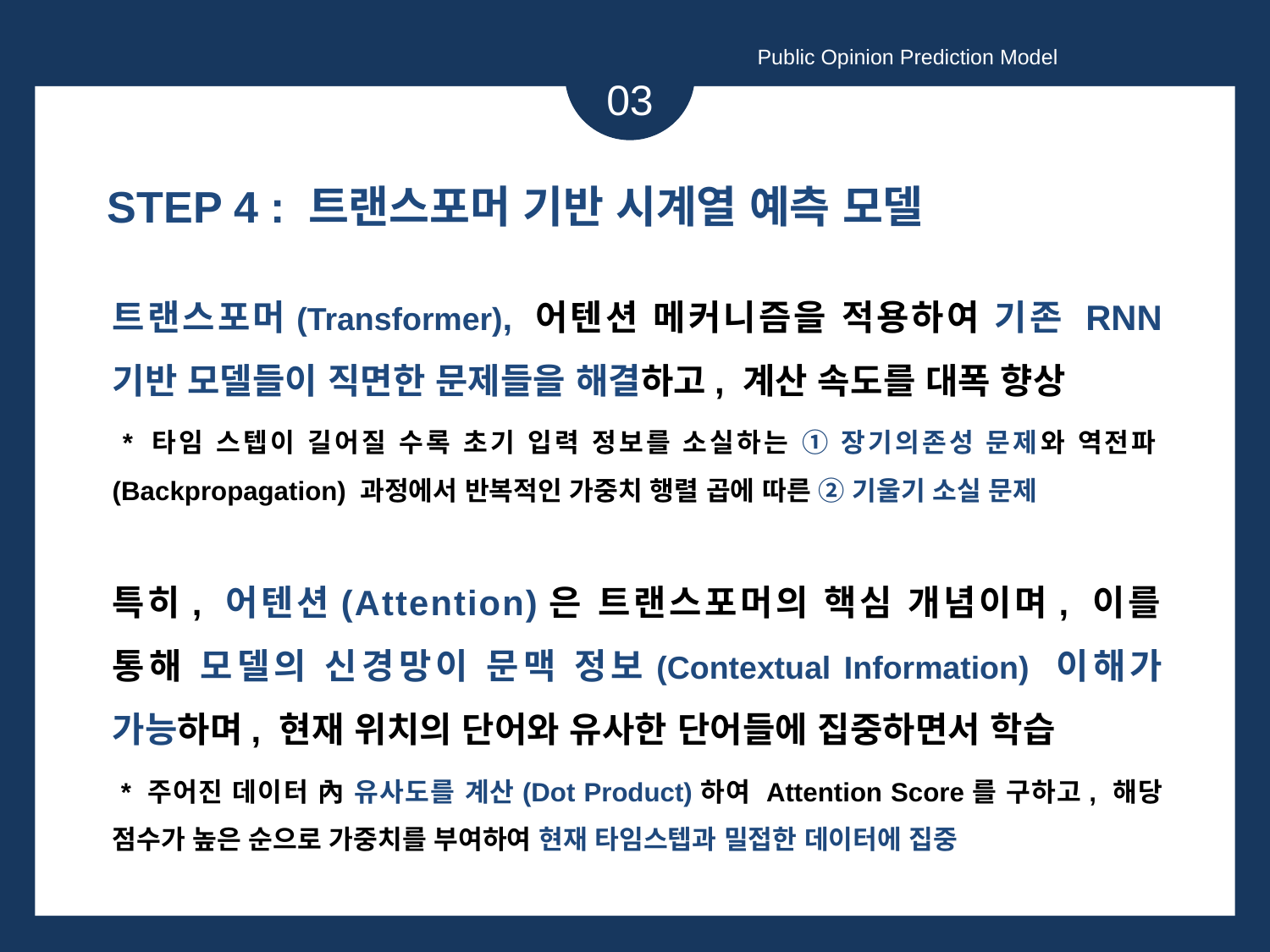

Public Opinion Prediction Model
03

STEP 4 : 트랜스포머 기반 시계열 예측 모델
트랜스포머(Transformer), 어텐션 메커니즘을 적용하여 기존 RNN 기반 모델들이 직면한 문제들을 해결하고, 계산 속도를 대폭 향상

 * 타임 스텝이 길어질 수록 초기 입력 정보를 소실하는 ① 장기의존성 문제와 역전파(Backpropagation) 과정에서 반복적인 가중치 행렬 곱에 따른 ② 기울기 소실 문제
특히, 어텐션(Attention)은 트랜스포머의 핵심 개념이며, 이를 통해 모델의 신경망이 문맥 정보(Contextual Information) 이해가 가능하며, 현재 위치의 단어와 유사한 단어들에 집중하면서 학습

 * 주어진 데이터 內 유사도를 계산(Dot Product)하여 Attention Score를 구하고, 해당 점수가 높은 순으로 가중치를 부여하여 현재 타임스텝과 밀접한 데이터에 집중